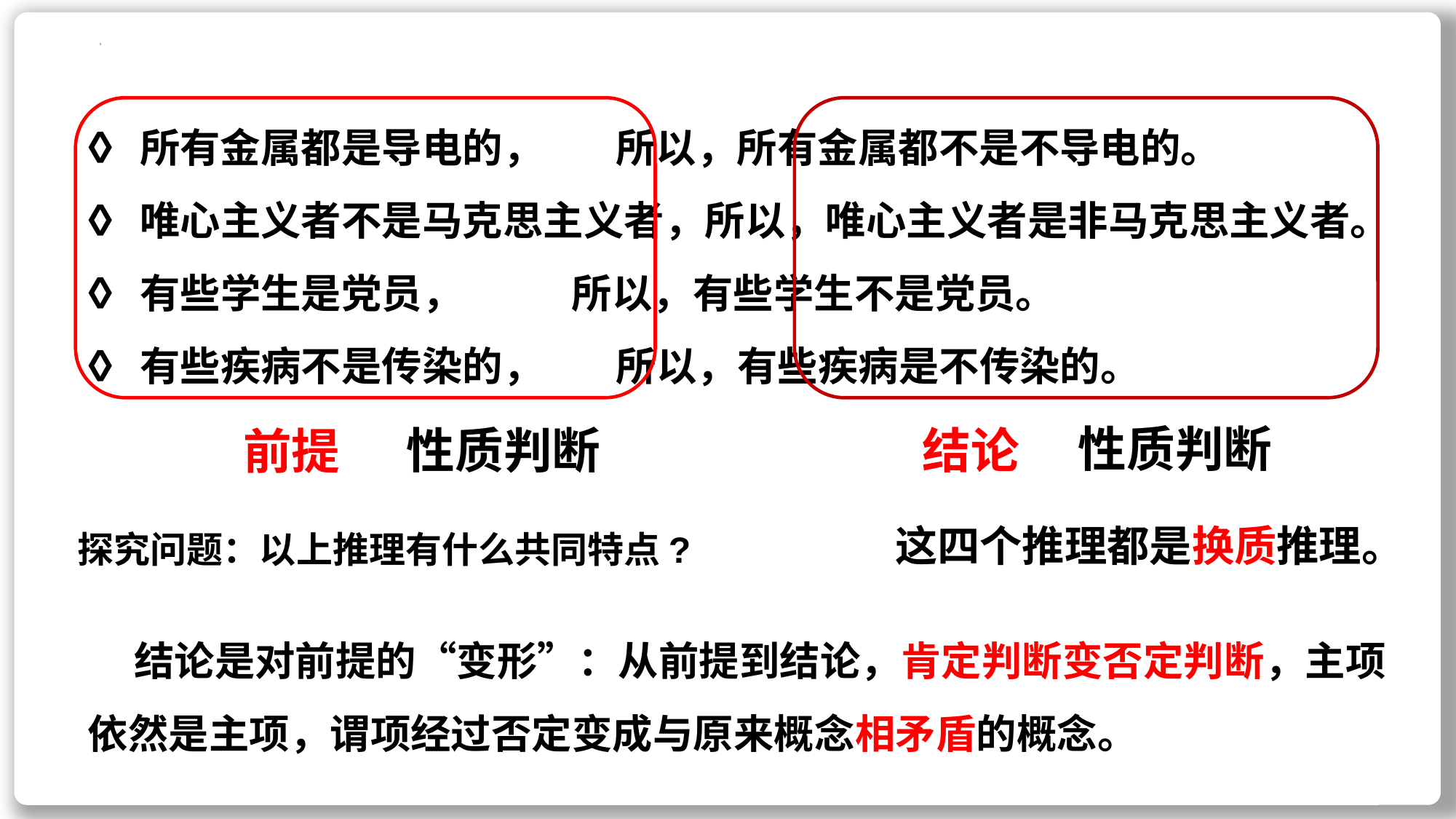

◊ 所有金属都是导电的，        所以，所有金属都不是不导电的。
◊ 唯心主义者不是马克思主义者，所以，唯心主义者是非马克思主义者。
◊ 有些学生是党员，            所以，有些学生不是党员。
◊ 有些疾病不是传染的，        所以，有些疾病是不传染的。

性质判断
性质判断
结论
前提
这四个推理都是换质推理。
探究问题：以上推理有什么共同特点?
    结论是对前提的“变形”：从前提到结论，肯定判断变否定判断，主项依然是主项，谓项经过否定变成与原来概念相矛盾的概念。